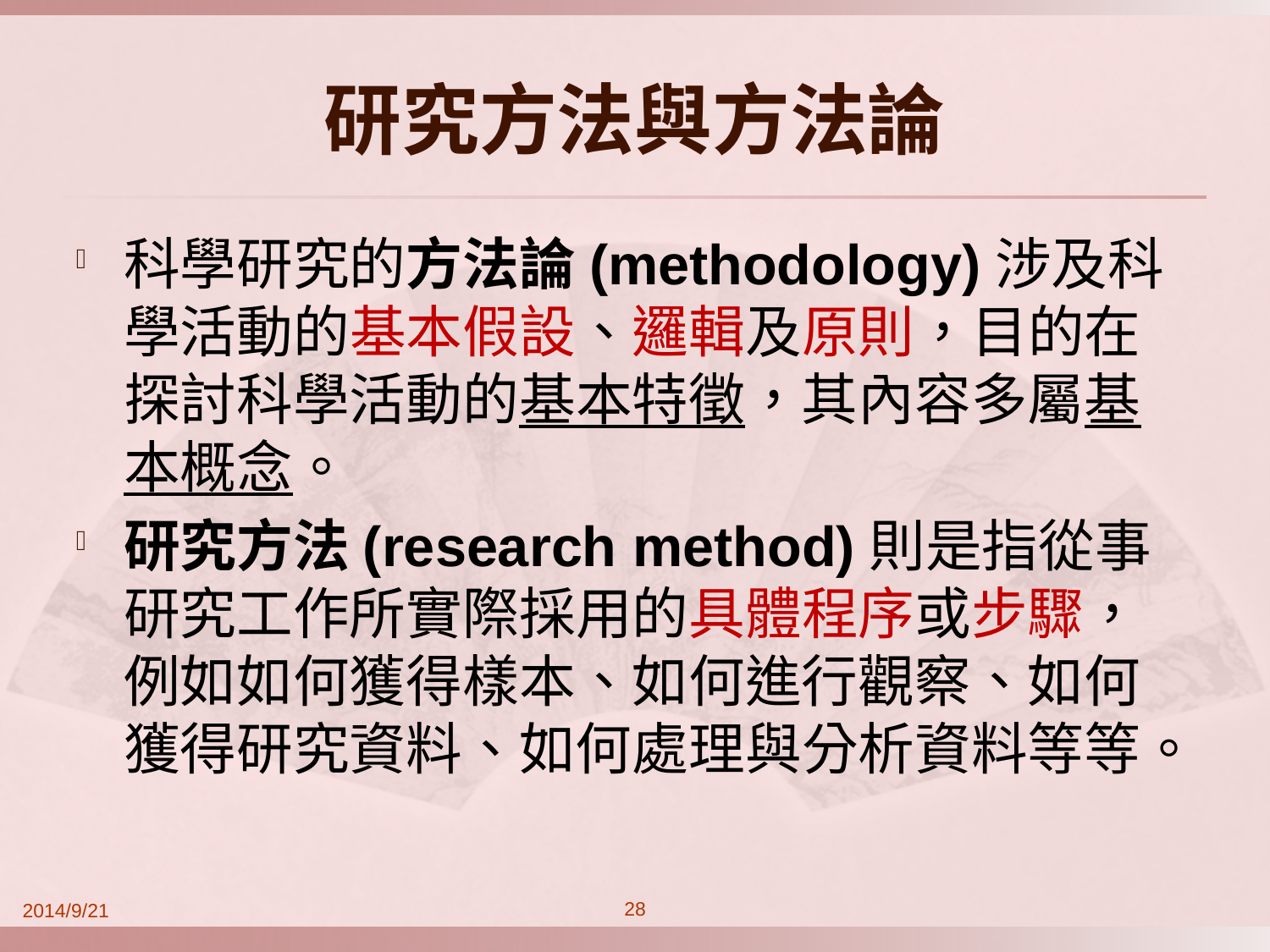

# 研究方法與方法論
科學研究的方法論(methodology)涉及科學活動的基本假設、邏輯及原則，目的在探討科學活動的基本特徵，其內容多屬基本概念。
研究方法(research method)則是指從事研究工作所實際採用的具體程序或步驟，例如如何獲得樣本、如何進行觀察、如何獲得研究資料、如何處理與分析資料等等。
2014/9/21
28